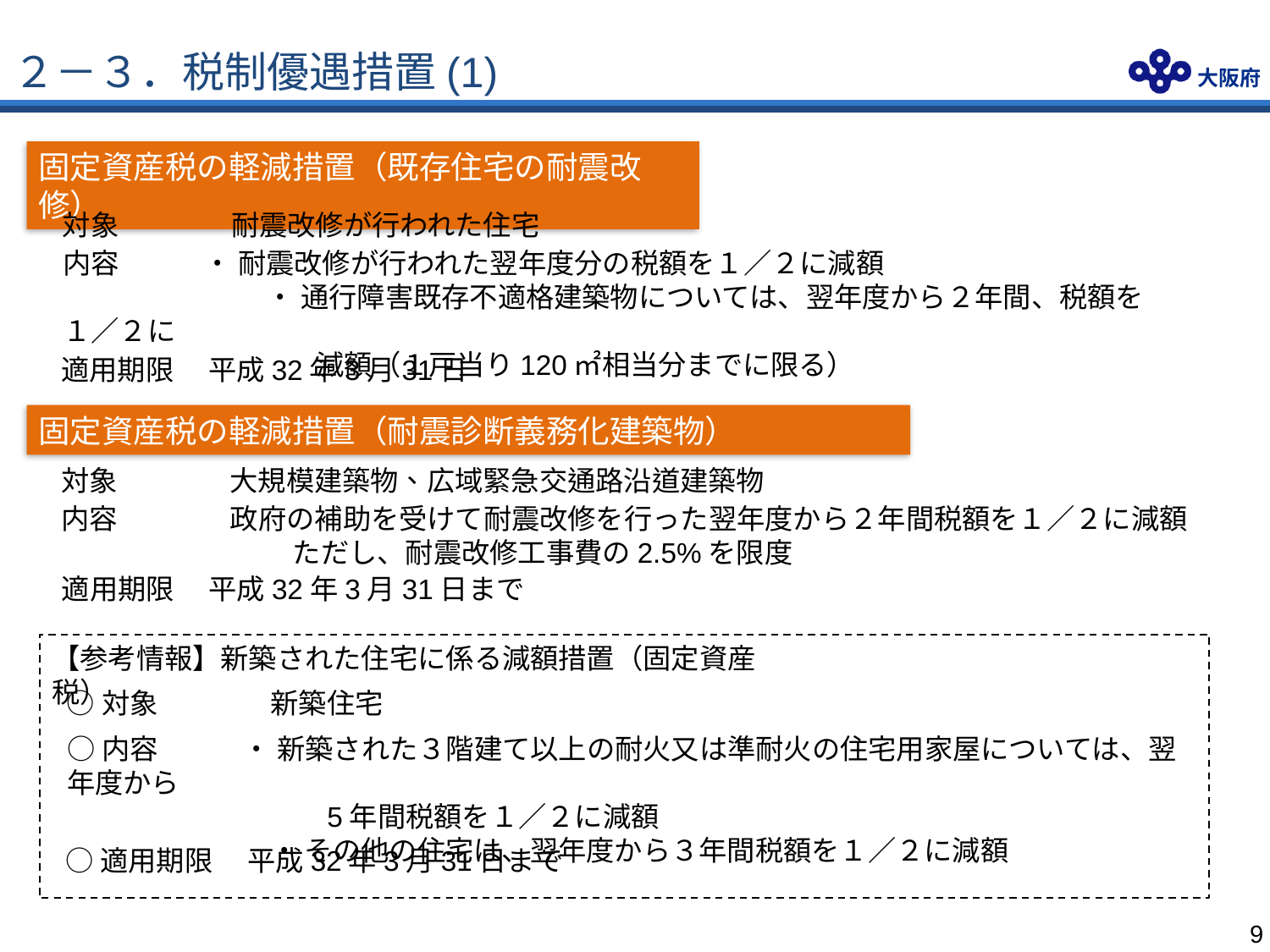

# ２－３．税制優遇措置(1)
固定資産税の軽減措置（既存住宅の耐震改修）
対象　　　　耐震改修が行われた住宅
内容　　　・ 耐震改修が行われた翌年度分の税額を１／２に減額
　　　　　　　 ・ 通行障害既存不適格建築物については、翌年度から２年間、税額を１／２に
　　　　　　　　　減額（１戸当り120㎡相当分までに限る）
適用期限　 平成32年3月31日
固定資産税の軽減措置（耐震診断義務化建築物）
対象　　　　大規模建築物、広域緊急交通路沿道建築物
内容　　　　政府の補助を受けて耐震改修を行った翌年度から２年間税額を１／２に減額
　　　　　　　　 ただし、耐震改修工事費の2.5%を限度
適用期限　 平成32年3月31日まで
【参考情報】新築された住宅に係る減額措置（固定資産税）

○対象　　　　新築住宅
○内容　　　・ 新築された３階建て以上の耐火又は準耐火の住宅用家屋については、翌年度から
　　　　　　　　　5年間税額を１／２に減額
　　　　　　　 ・ その他の住宅は、翌年度から３年間税額を１／２に減額
○適用期限　 平成32年3月31日まで
9